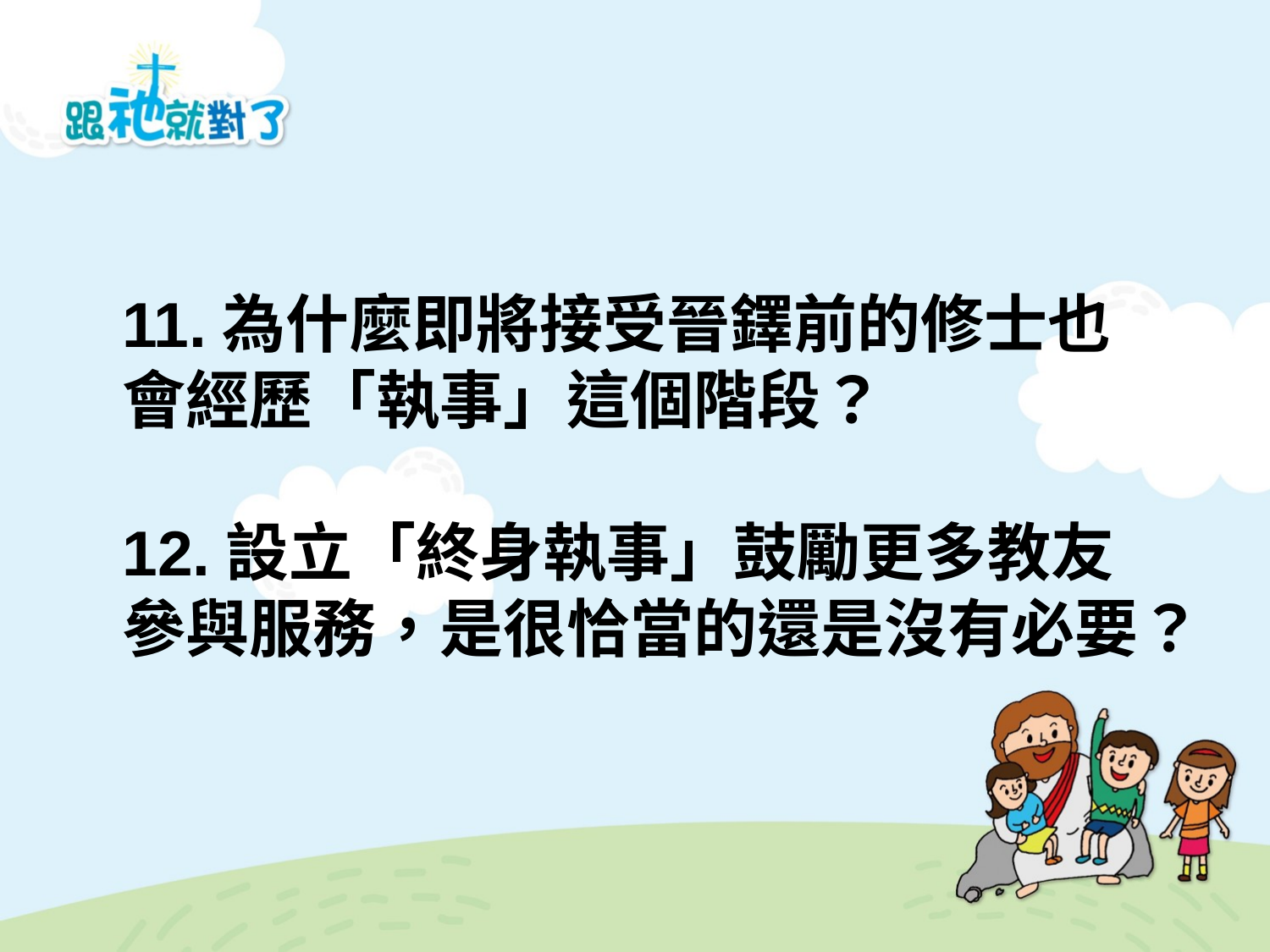

11.為什麼即將接受晉鐸前的修士也會經歷「執事」這個階段？

12.設立「終身執事」鼓勵更多教友參與服務，是很恰當的還是沒有必要？